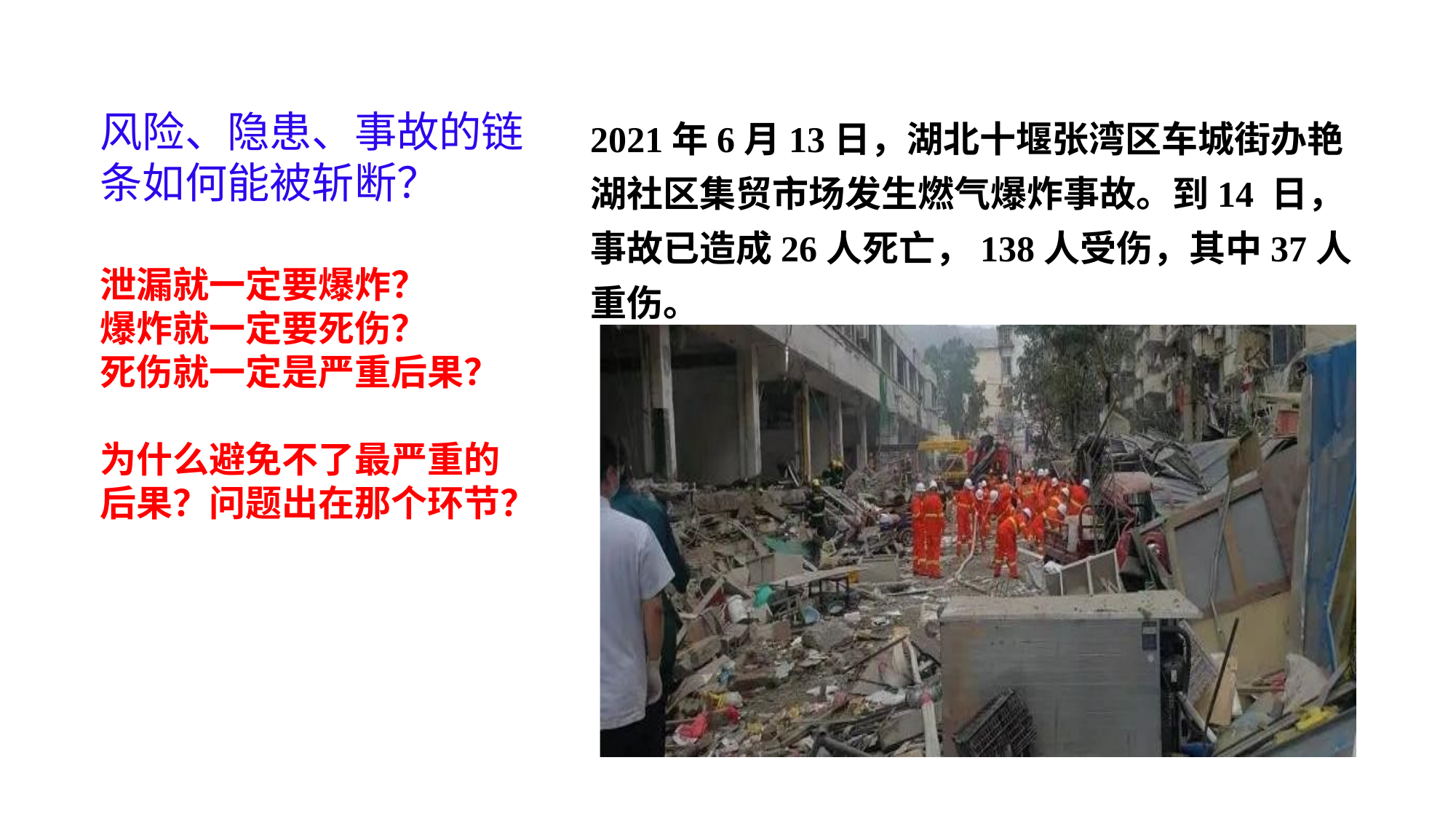

风险、隐患、事故的链条如何能被斩断？
2021年6月13日，湖北十堰张湾区车城街办艳湖社区集贸市场发生燃气爆炸事故。到14 日，事故已造成26人死亡，138人受伤，其中37人重伤。
泄漏就一定要爆炸？
爆炸就一定要死伤？
死伤就一定是严重后果？

为什么避免不了最严重的后果？问题出在那个环节？

150